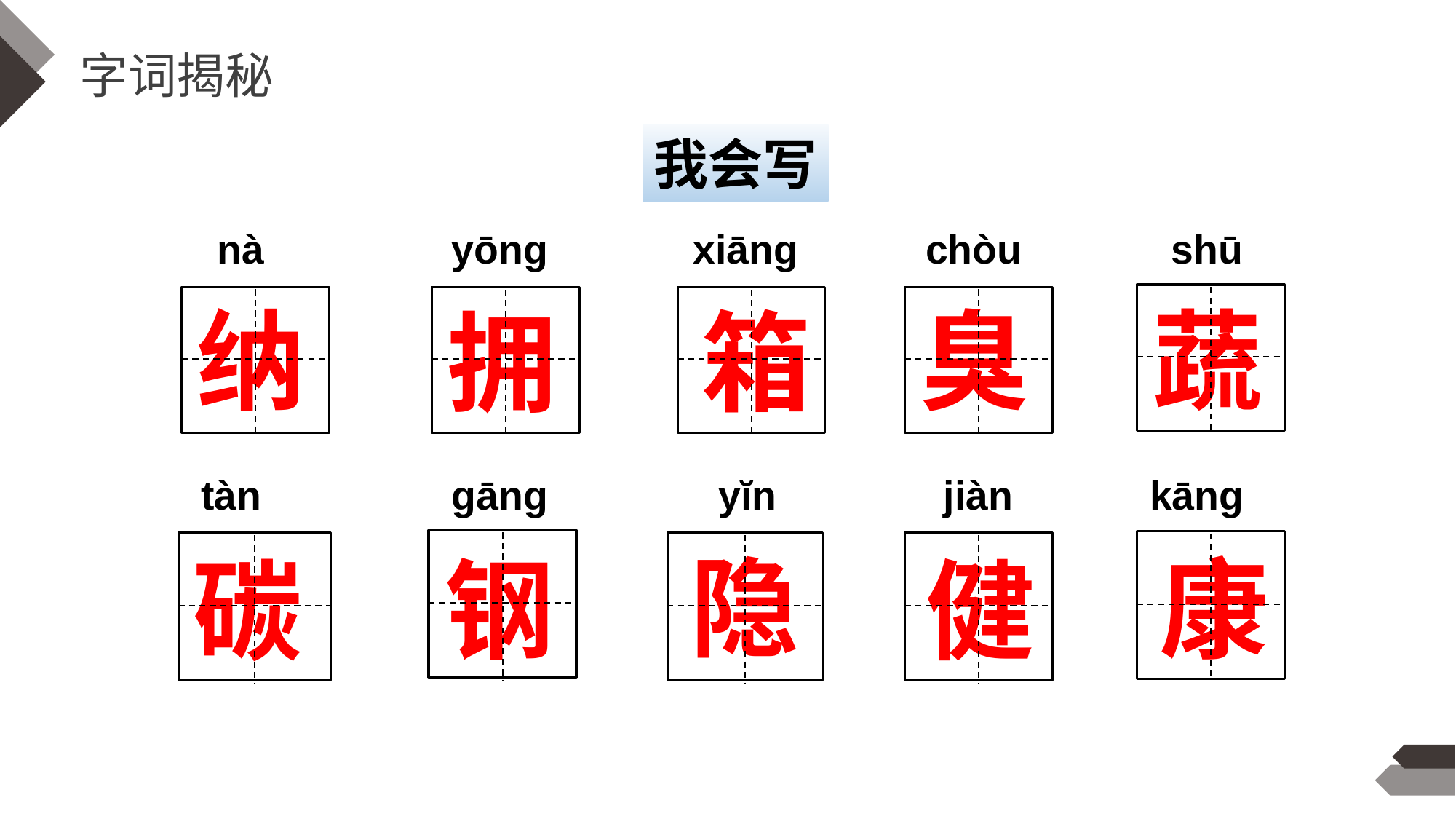

字词揭秘
我会写
nà
yōng
xiāng
chòu
shū

纳

臭
蔬

箱
拥
tàn
gāng
yĭn
jiàn
kāng

隐
康
钢
健
碳